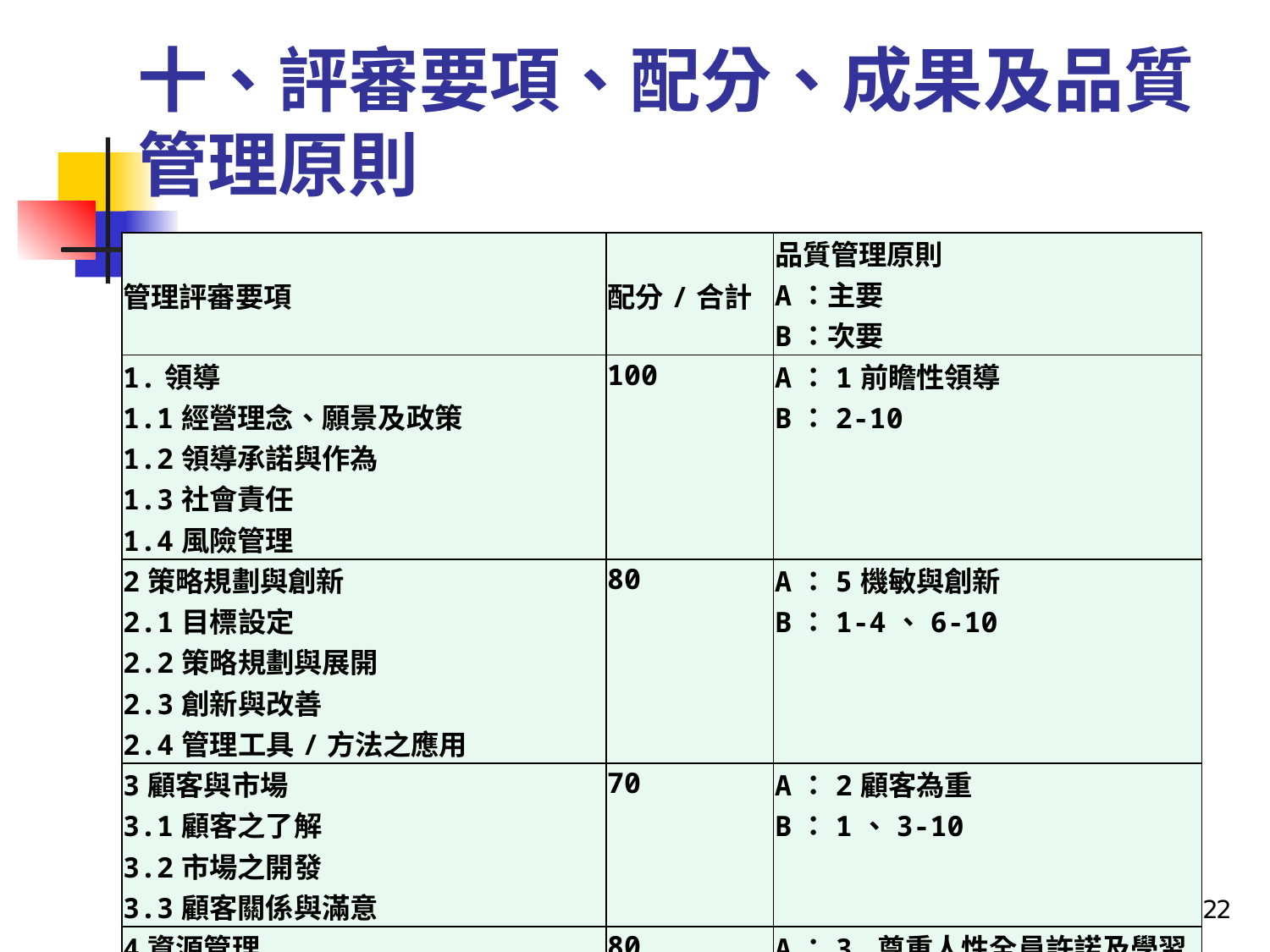

十、評審要項、配分、成果及品質管理原則
| 管理評審要項 | 配分/合計 | 品質管理原則 A：主要 B：次要 |
| --- | --- | --- |
| 1.領導 1.1經營理念、願景及政策 1.2領導承諾與作為 1.3社會責任 1.4風險管理 | 100 | A：1前瞻性領導 B：2-10 |
| 2策略規劃與創新 2.1目標設定 2.2策略規劃與展開 2.3創新與改善 2.4管理工具/方法之應用 | 80 | A：5機敏與創新 B：1-4、6-10 |
| 3顧客與市場 3.1顧客之了解 3.2市場之開發 3.3顧客關係與滿意 | 70 | A：2顧客為重 B：1、3-10 |
| 4資源管理 4.1人力資源管理 4.2財力、技術與智力資源管理 4.3基礎設施管理與工作環境管理 | 80 | A：3.尊重人性全員許諾及學習 B：1-2、4-10 |
22